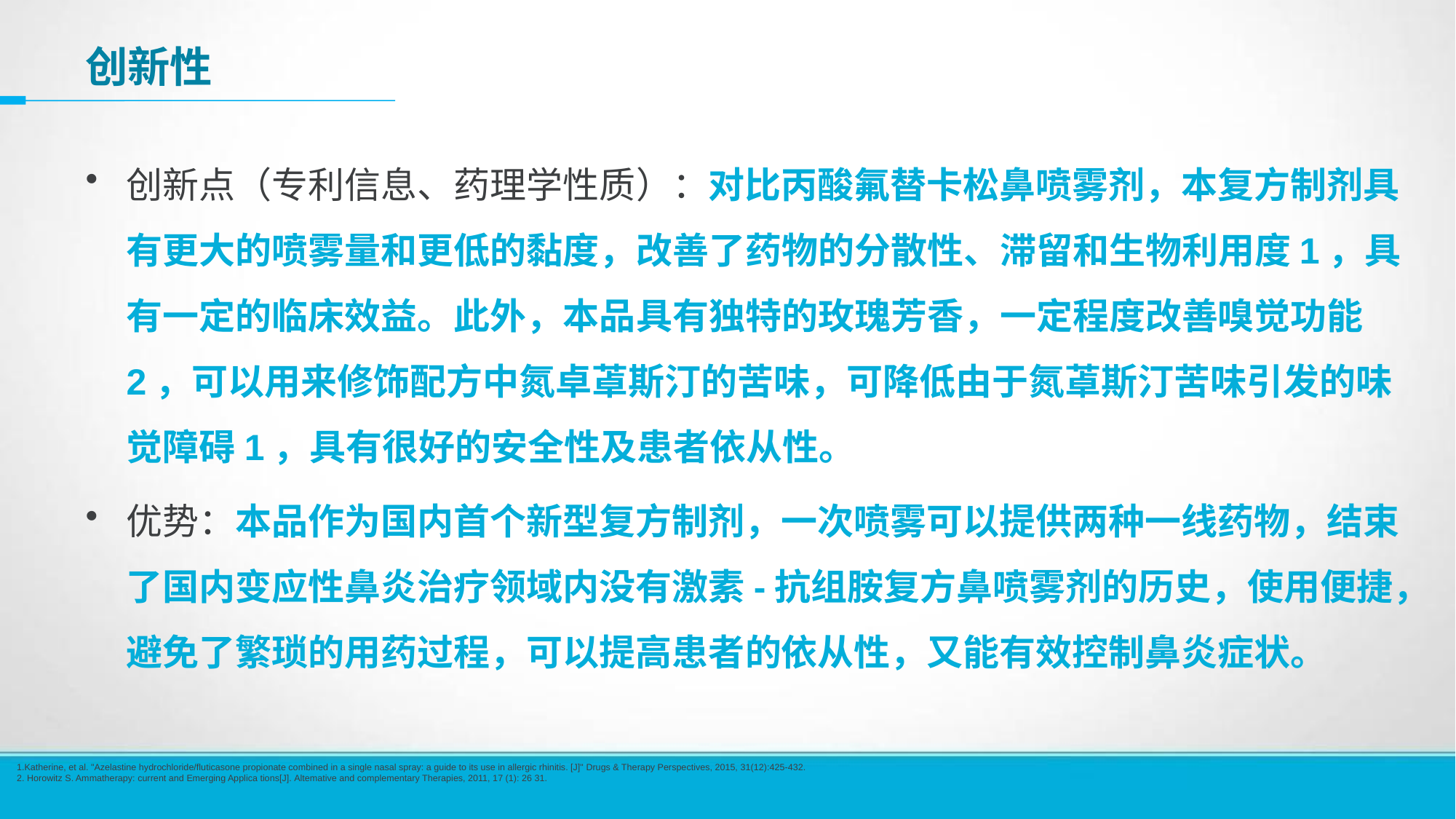

# 创新性
创新点（专利信息、药理学性质）：对比丙酸氟替卡松鼻喷雾剂，本复方制剂具有更大的喷雾量和更低的黏度，改善了药物的分散性、滞留和生物利用度1，具有一定的临床效益。此外，本品具有独特的玫瑰芳香，一定程度改善嗅觉功能2，可以用来修饰配方中氮卓䓬斯汀的苦味，可降低由于氮䓬斯汀苦味引发的味觉障碍1，具有很好的安全性及患者依从性。
优势：本品作为国内首个新型复方制剂，一次喷雾可以提供两种一线药物，结束了国内变应性鼻炎治疗领域内没有激素-抗组胺复方鼻喷雾剂的历史，使用便捷，避免了繁琐的用药过程，可以提高患者的依从性，又能有效控制鼻炎症状。
1.Katherine, et al. "Azelastine hydrochloride/fluticasone propionate combined in a single nasal spray: a guide to its use in allergic rhinitis. [J]" Drugs & Therapy Perspectives, 2015, 31(12):425-432.
2. Horowitz S. Ammatherapy: current and Emerging Applica tions[J]. Altemative and complementary Therapies, 2011, 17 (1): 26 31.